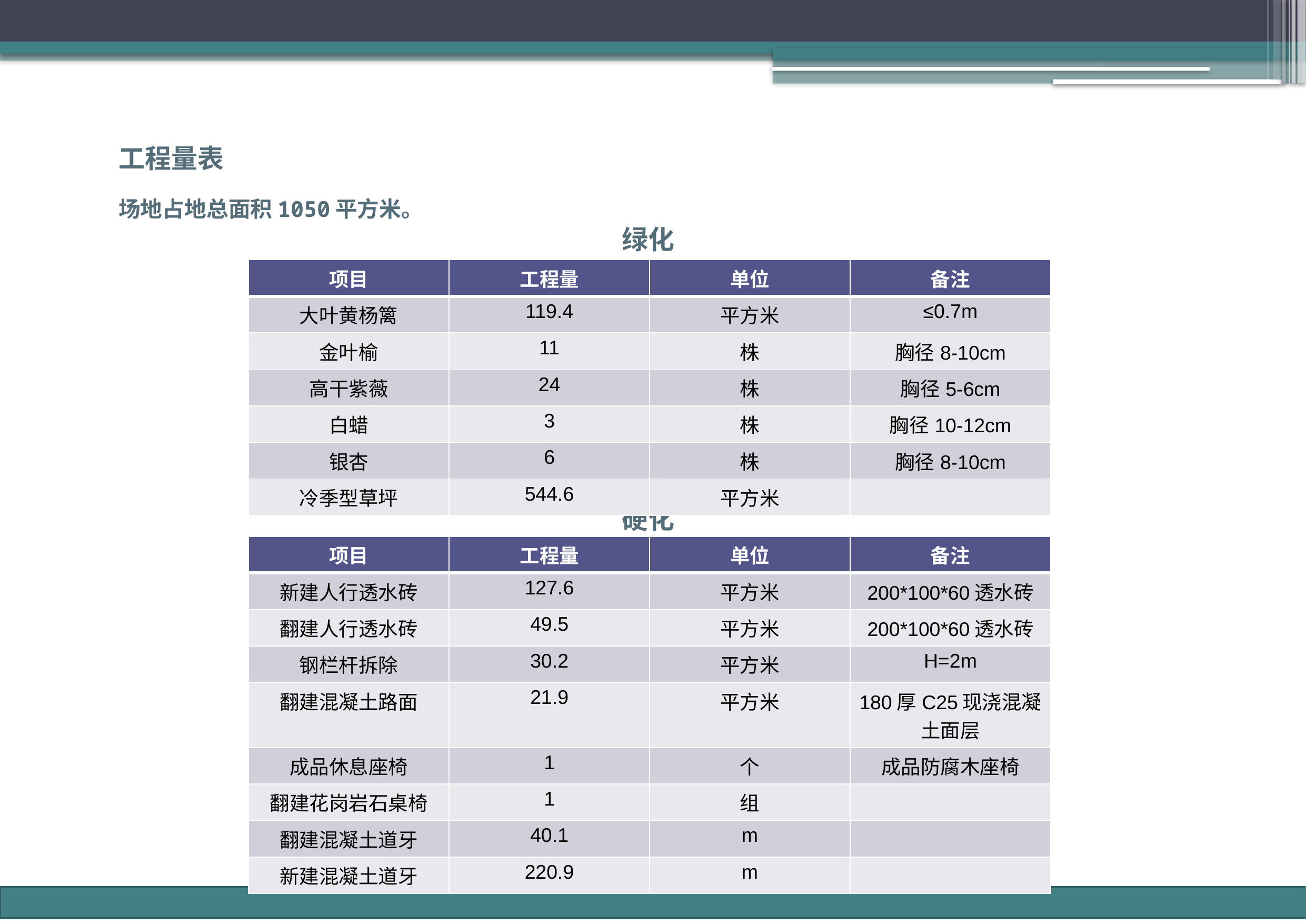

工程量表
场地占地总面积1050平方米。
绿化
| 项目 | 工程量 | 单位 | 备注 |
| --- | --- | --- | --- |
| 大叶黄杨篱 | 119.4 | 平方米 | ≤0.7m |
| 金叶榆 | 11 | 株 | 胸径8-10cm |
| 高干紫薇 | 24 | 株 | 胸径5-6cm |
| 白蜡 | 3 | 株 | 胸径10-12cm |
| 银杏 | 6 | 株 | 胸径8-10cm |
| 冷季型草坪 | 544.6 | 平方米 |  |
硬化
| 项目 | 工程量 | 单位 | 备注 |
| --- | --- | --- | --- |
| 新建人行透水砖 | 127.6 | 平方米 | 200\*100\*60透水砖 |
| 翻建人行透水砖 | 49.5 | 平方米 | 200\*100\*60透水砖 |
| 钢栏杆拆除 | 30.2 | 平方米 | H=2m |
| 翻建混凝土路面 | 21.9 | 平方米 | 180厚C25现浇混凝土面层 |
| 成品休息座椅 | 1 | 个 | 成品防腐木座椅 |
| 翻建花岗岩石桌椅 | 1 | 组 |  |
| 翻建混凝土道牙 | 40.1 | m |  |
| 新建混凝土道牙 | 220.9 | m |  |